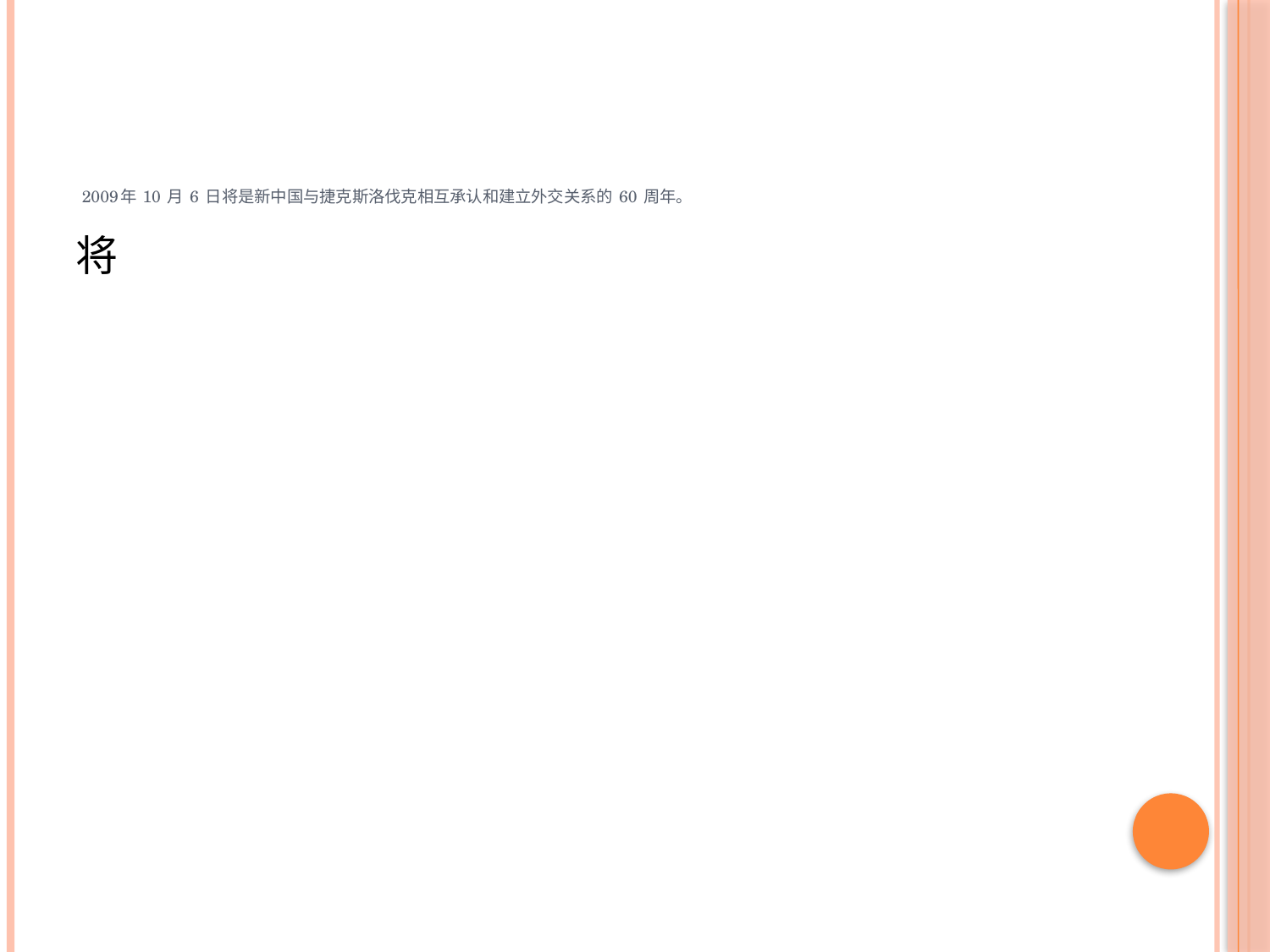

# 2009年 10 月 6 日将是新中国与捷克斯洛伐克相互承认和建立外交关系的 60 周年。
将